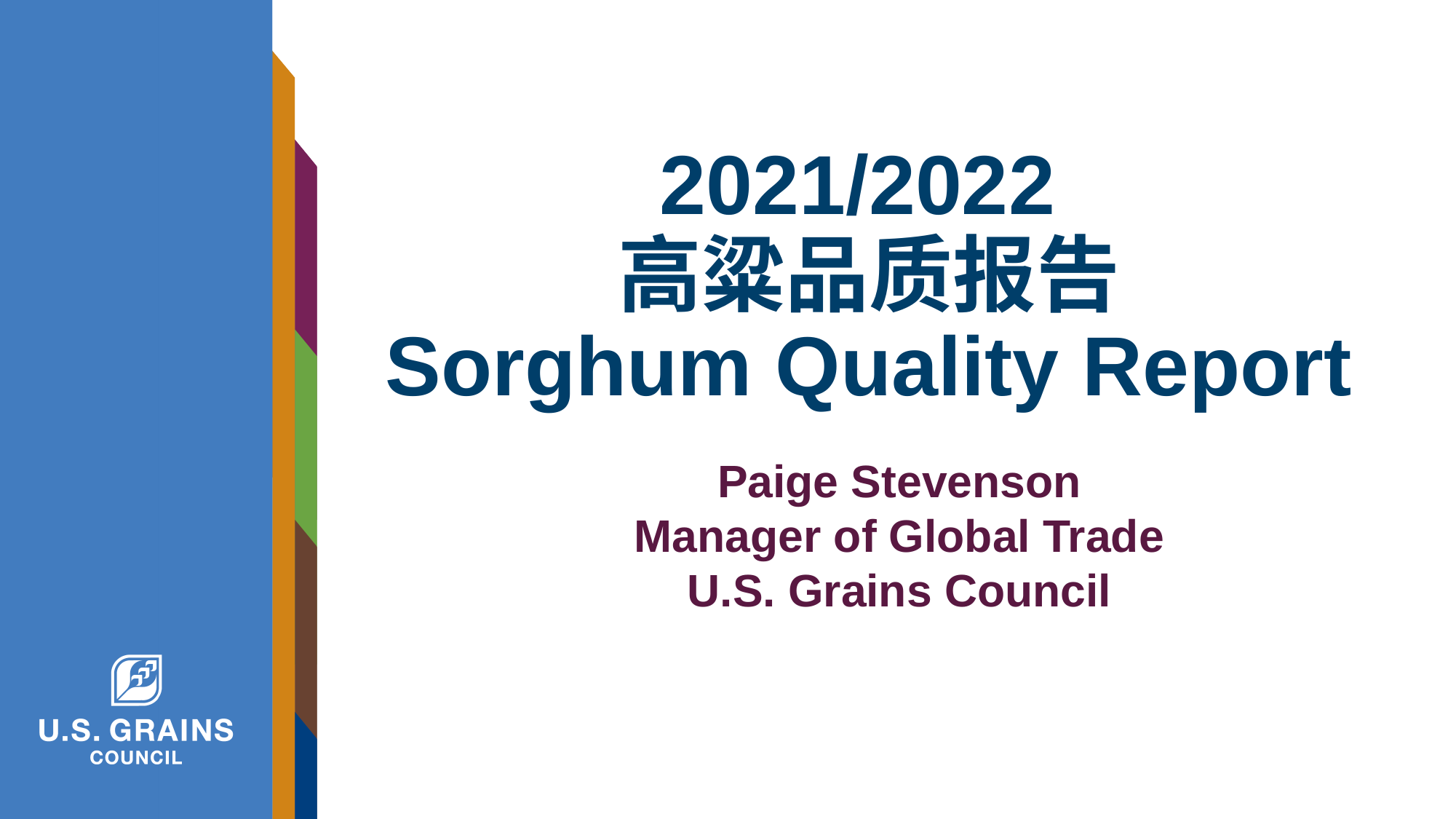

# 2021/2022 高粱品质报告 Sorghum Quality Report

Paige Stevenson
Manager of Global Trade
U.S. Grains Council